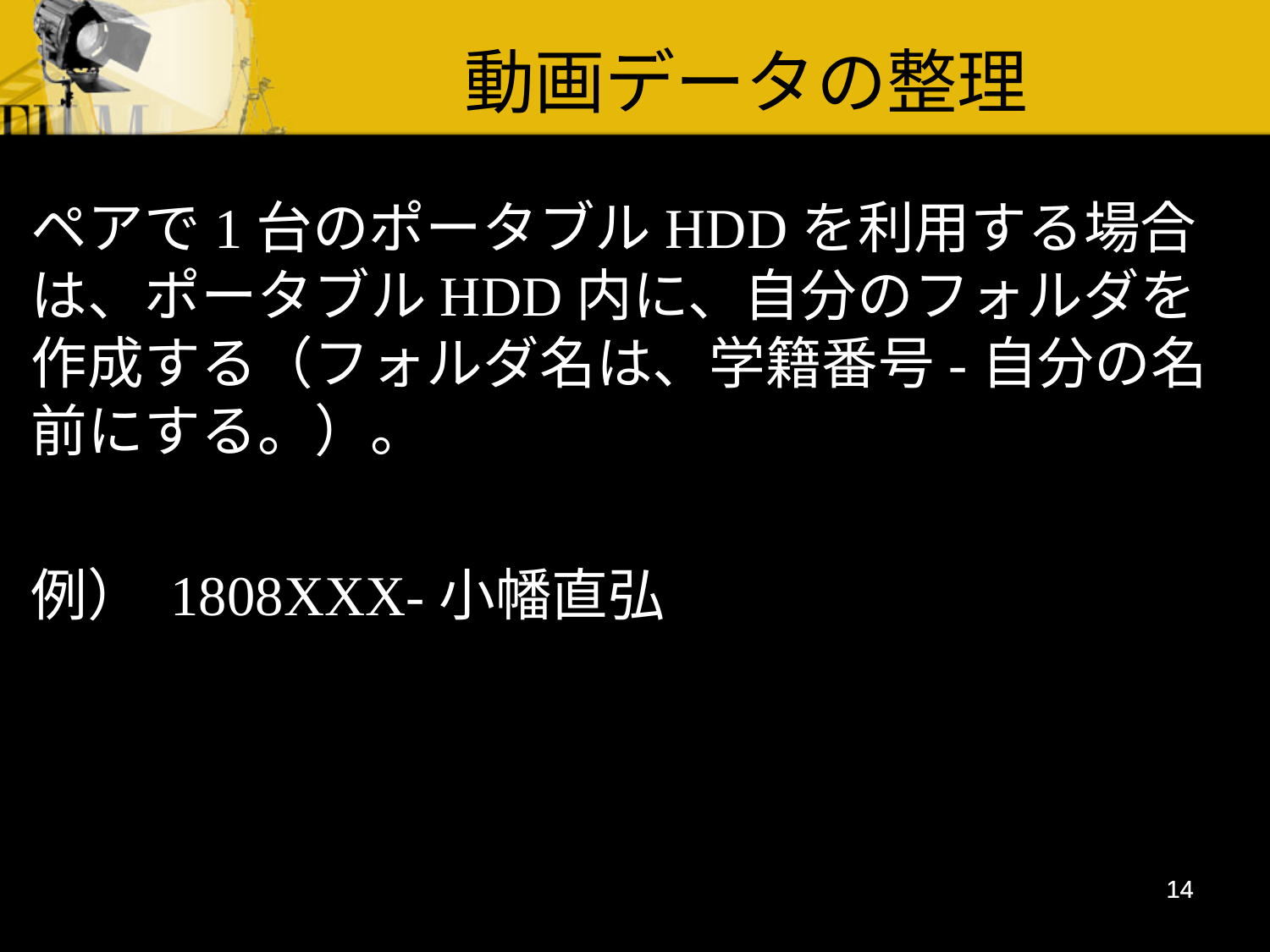

動画データの整理
ペアで1台のポータブルHDDを利用する場合は、ポータブルHDD内に、自分のフォルダを作成する（フォルダ名は、学籍番号-自分の名前にする。）。
例） 1808XXX-小幡直弘

14
14